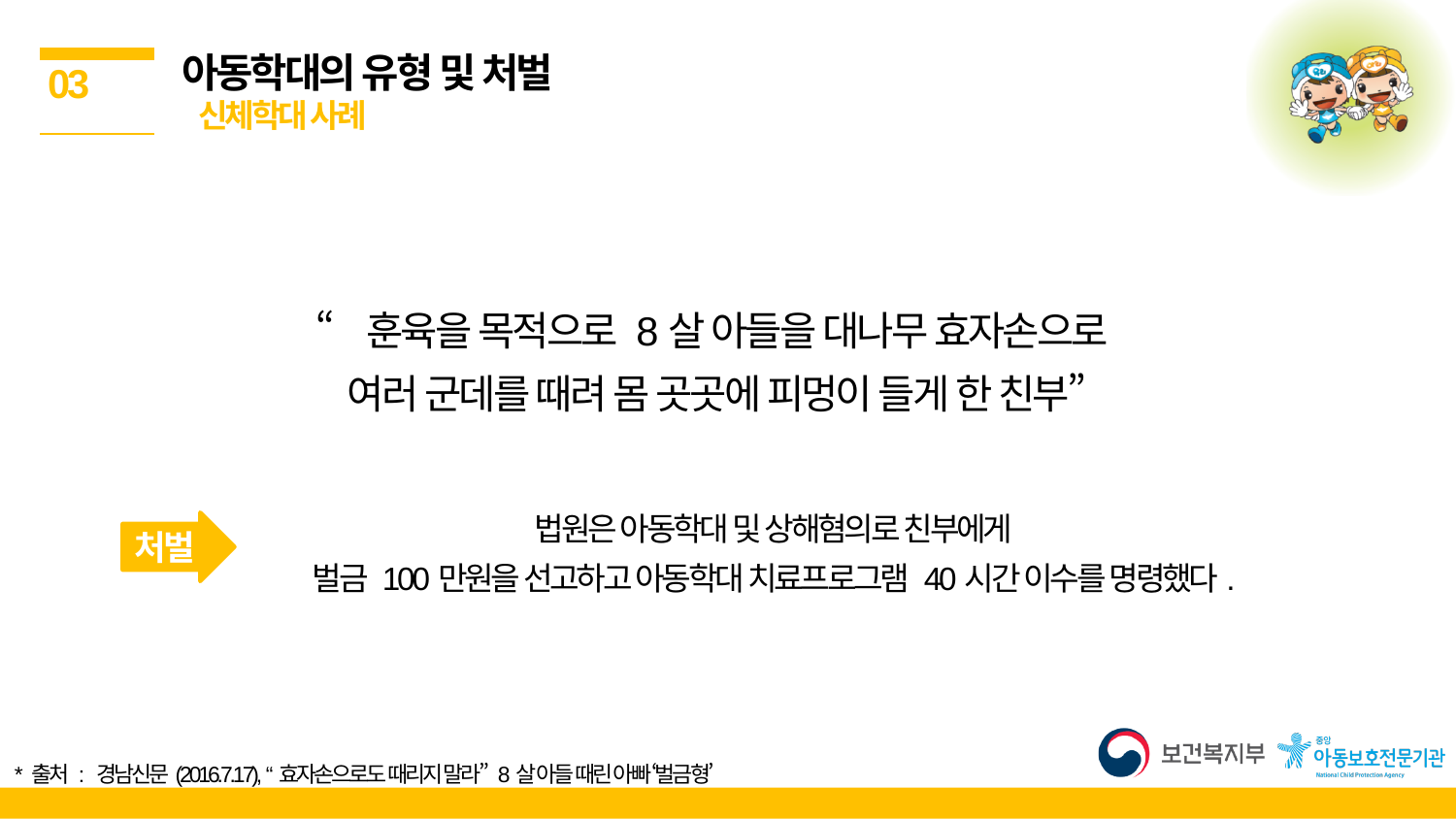

아동학대의 유형 및 처벌
 신체학대 사례
03
“훈육을 목적으로 8살 아들을 대나무 효자손으로
여러 군데를 때려 몸 곳곳에 피멍이 들게 한 친부”
법원은 아동학대 및 상해혐의로 친부에게
벌금 100만원을 선고하고 아동학대 치료프로그램 40시간 이수를 명령했다.

처벌
* 출처 :  경남신문(2016.7.17), “효자손으로도 때리지 말라” 8살 아들 때린 아빠 ‘벌금형’